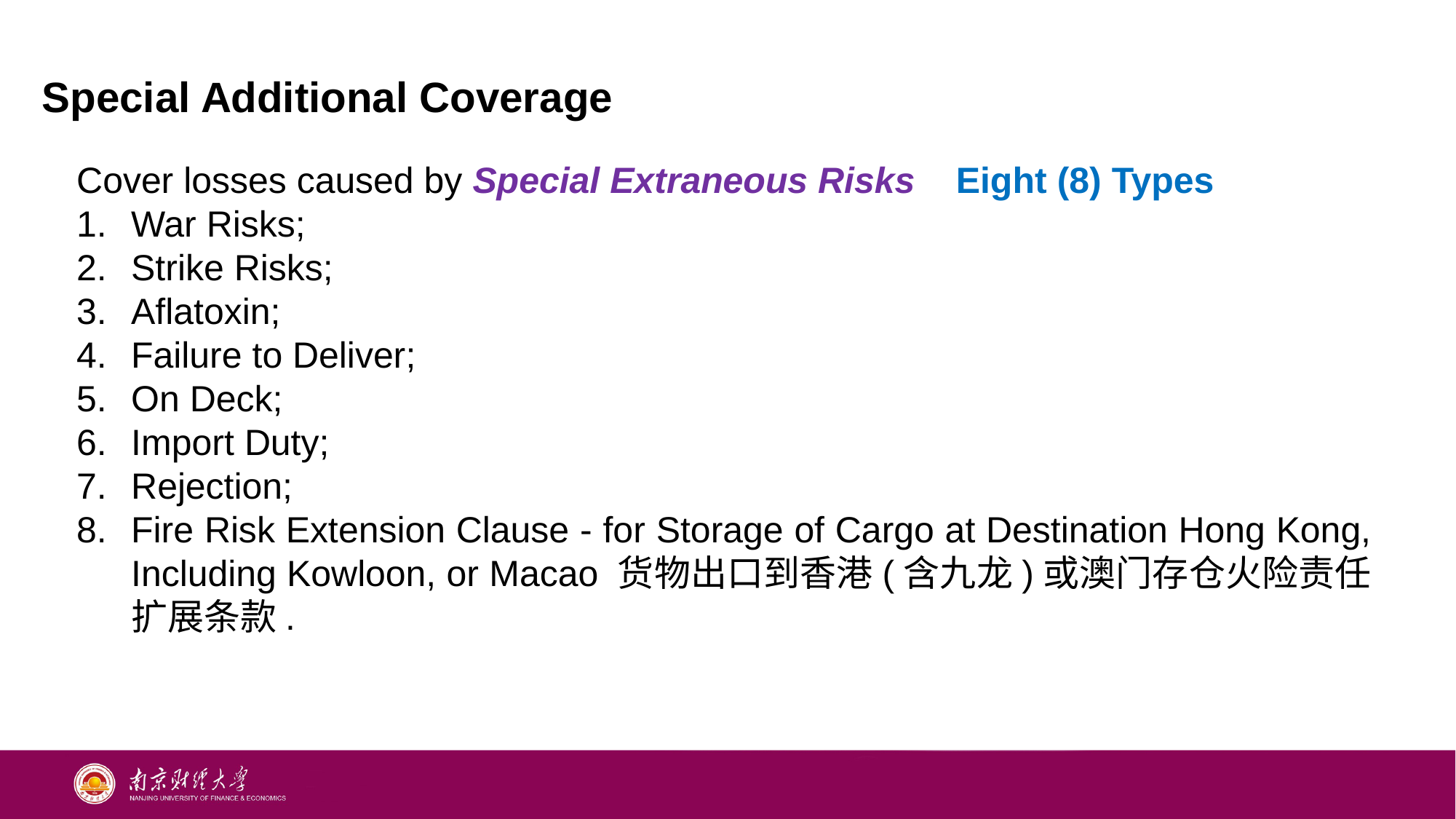

Special Additional Coverage
Cover losses caused by Special Extraneous Risks    Eight (8) Types
War Risks;
Strike Risks;
Aflatoxin;
Failure to Deliver;
On Deck;
Import Duty;
Rejection;
Fire Risk Extension Clause - for Storage of Cargo at Destination Hong Kong, Including Kowloon, or Macao 货物出口到香港(含九龙)或澳门存仓火险责任扩展条款.
30